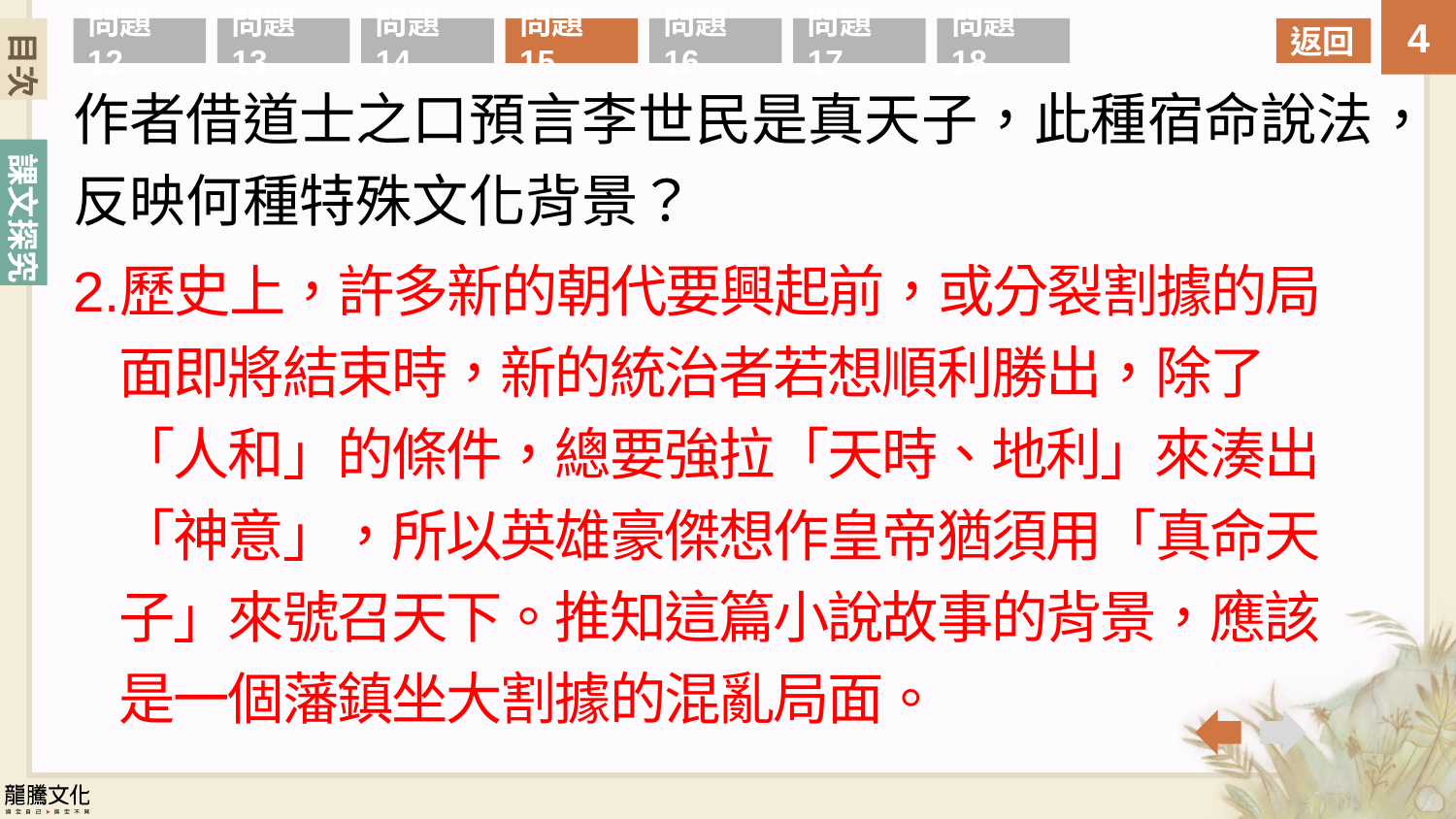

目次
問題12
問題13
問題14
問題15
問題16
問題17
問題18
返回
作者借道士之口預言李世民是真天子，此種宿命說法，
反映何種特殊文化背景？
歷史上，許多新的朝代要興起前，或分裂割據的局面即將結束時，新的統治者若想順利勝出，除了「人和」的條件，總要強拉「天時、地利」來湊出「神意」，所以英雄豪傑想作皇帝猶須用「真命天子」來號召天下。推知這篇小說故事的背景，應該是一個藩鎮坐大割據的混亂局面。